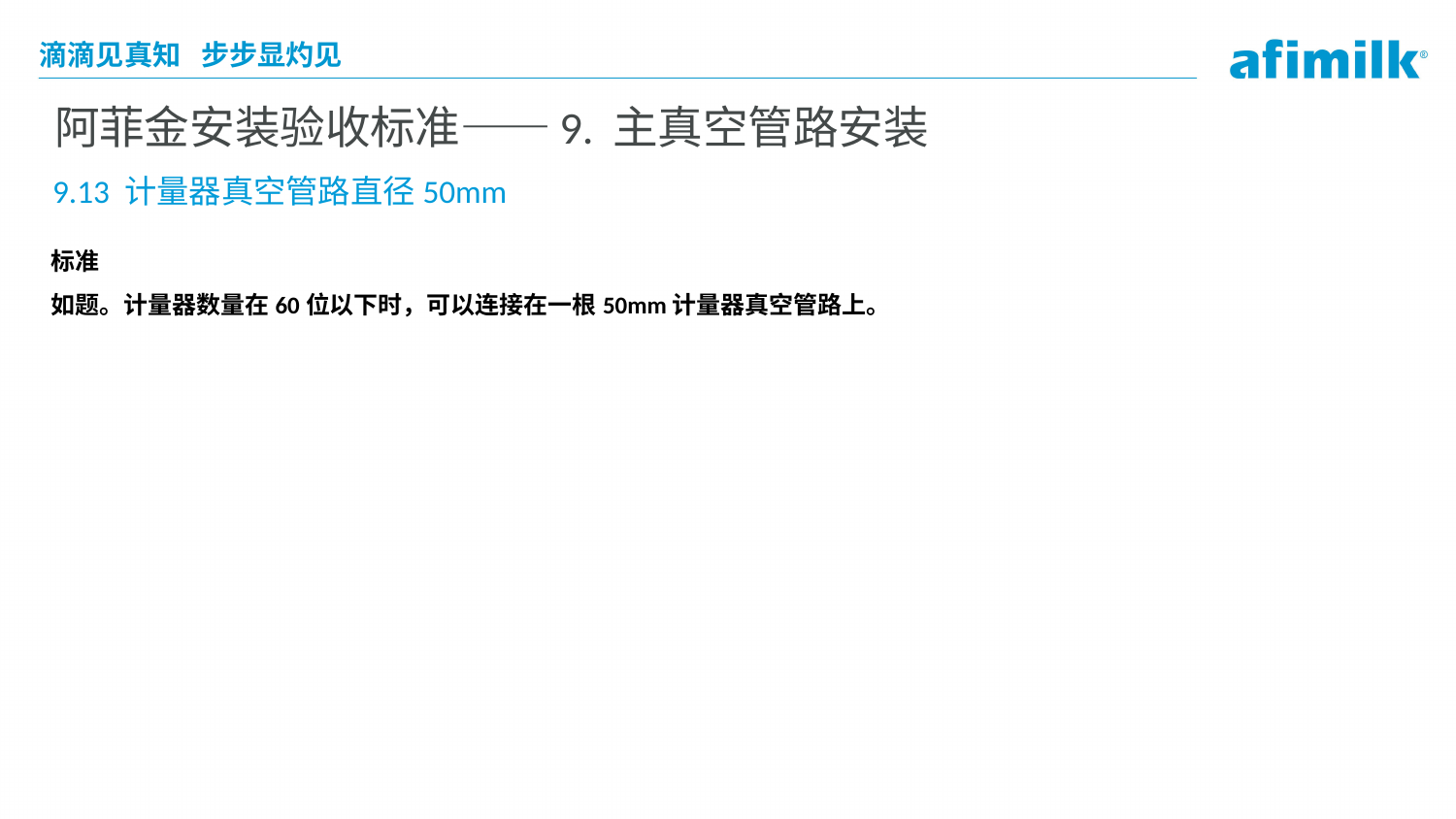

# 阿菲金安装验收标准——9. 主真空管路安装
9.13 计量器真空管路直径50mm
标准
如题。计量器数量在60位以下时，可以连接在一根50mm计量器真空管路上。